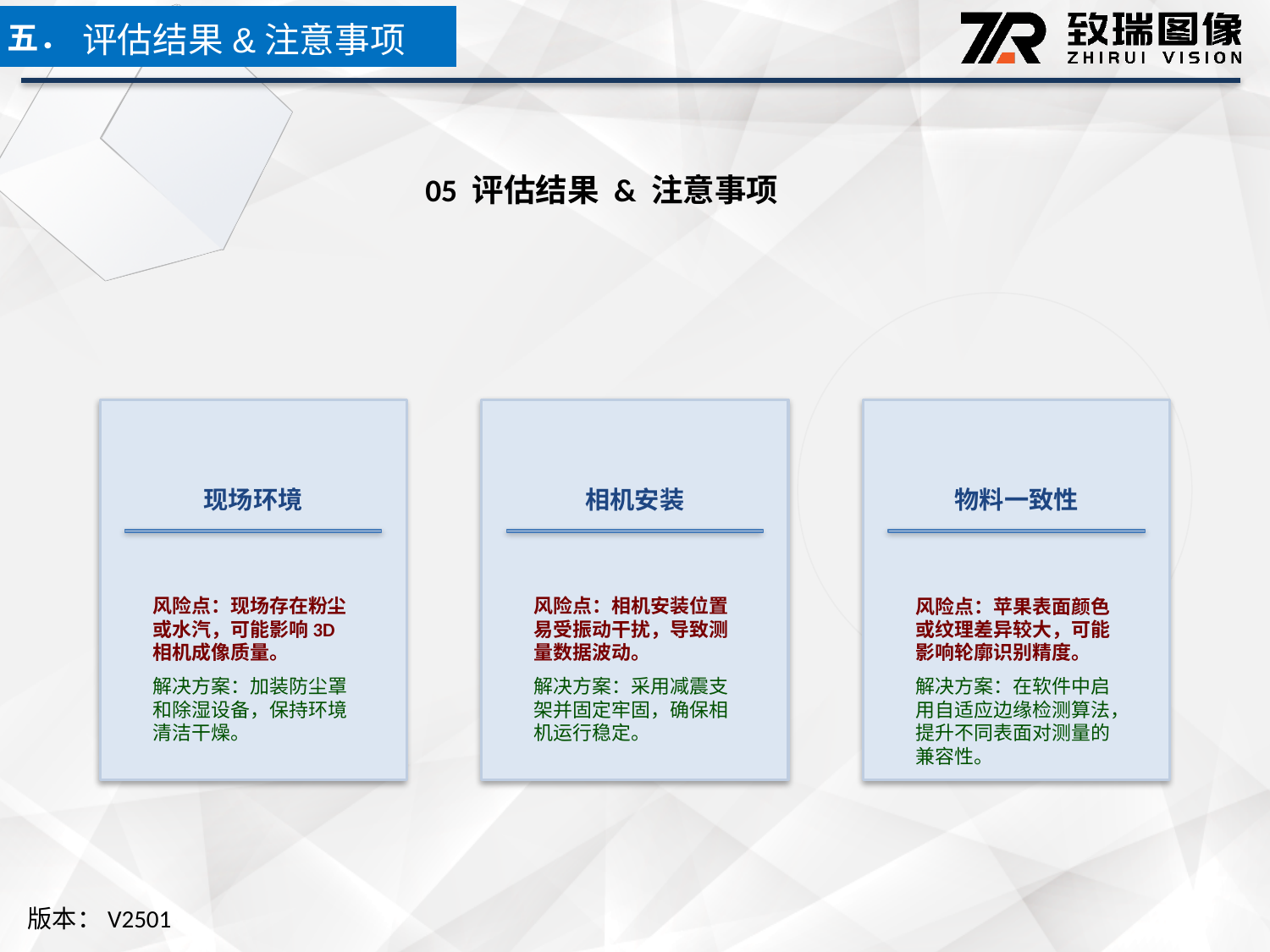

五．
评估结果&注意事项

05 评估结果 & 注意事项

现场环境

相机安装

物料一致性

风险点：现场存在粉尘或水汽，可能影响3D相机成像质量。
解决方案：加装防尘罩和除湿设备，保持环境清洁干燥。

风险点：相机安装位置易受振动干扰，导致测量数据波动。
解决方案：采用减震支架并固定牢固，确保相机运行稳定。

风险点：苹果表面颜色或纹理差异较大，可能影响轮廓识别精度。
解决方案：在软件中启用自适应边缘检测算法，提升不同表面对测量的兼容性。